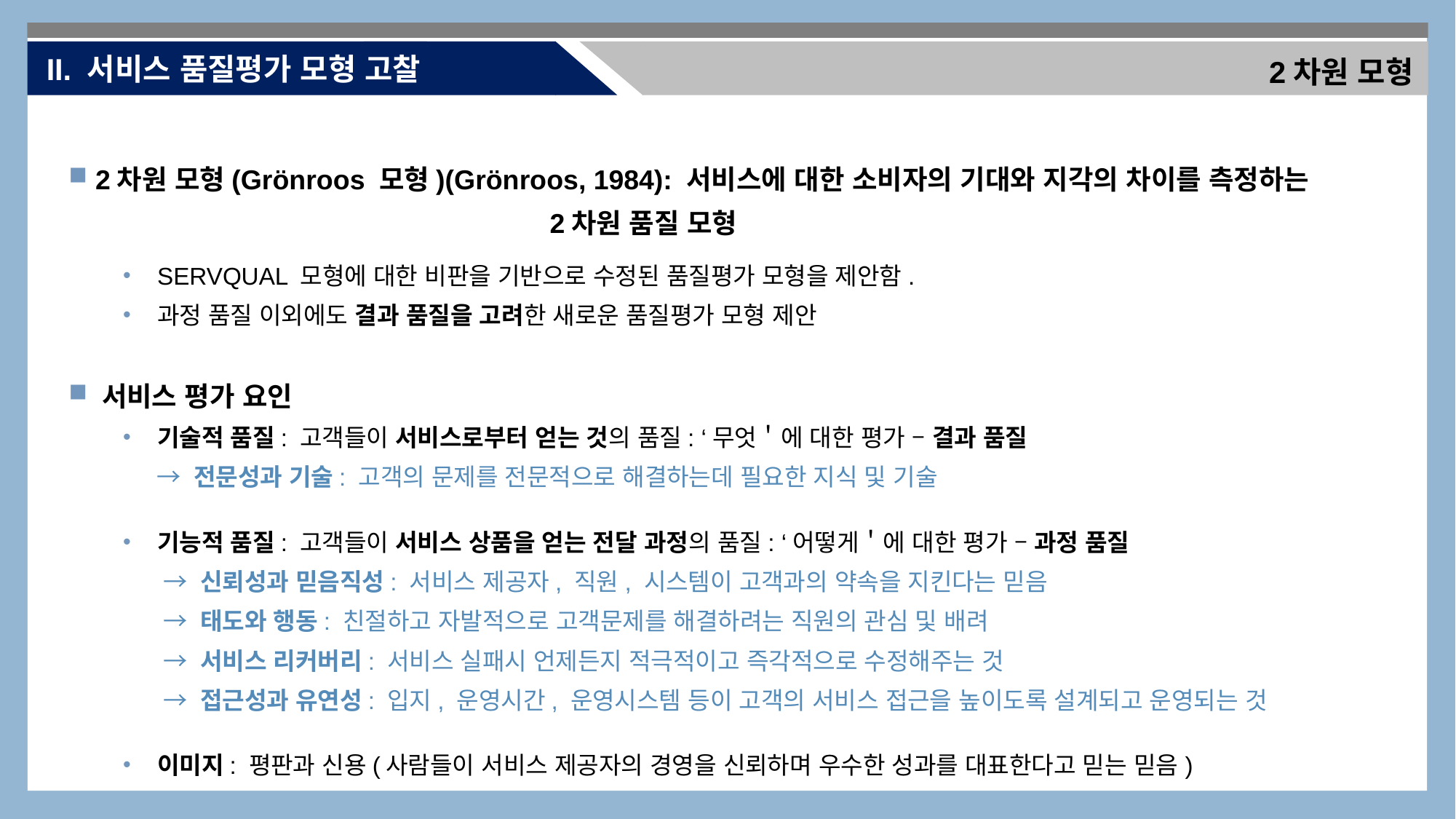

II. 서비스 품질평가 모형 고찰

2차원 모형
 2차원 모형(Grönroos 모형)(Grönroos, 1984): 서비스에 대한 소비자의 기대와 지각의 차이를 측정하는
                                                               2차원 품질 모형

SERVQUAL 모형에 대한 비판을 기반으로 수정된 품질평가 모형을 제안함.
과정 품질 이외에도 결과 품질을 고려한 새로운 품질평가 모형 제안

 서비스 평가 요인
기술적 품질: 고객들이 서비스로부터 얻는 것의 품질: ‘무엇＇에 대한 평가 – 결과 품질
     → 전문성과 기술: 고객의 문제를 전문적으로 해결하는데 필요한 지식 및 기술

기능적 품질: 고객들이 서비스 상품을 얻는 전달 과정의 품질: ‘어떻게＇에 대한 평가 – 과정 품질
      → 신뢰성과 믿음직성: 서비스 제공자, 직원, 시스템이 고객과의 약속을 지킨다는 믿음
      → 태도와 행동: 친절하고 자발적으로 고객문제를 해결하려는 직원의 관심 및 배려
      → 서비스 리커버리: 서비스 실패시 언제든지 적극적이고 즉각적으로 수정해주는 것
      → 접근성과 유연성: 입지, 운영시간, 운영시스템 등이 고객의 서비스 접근을 높이도록 설계되고 운영되는 것

이미지: 평판과 신용(사람들이 서비스 제공자의 경영을 신뢰하며 우수한 성과를 대표한다고 믿는 믿음)